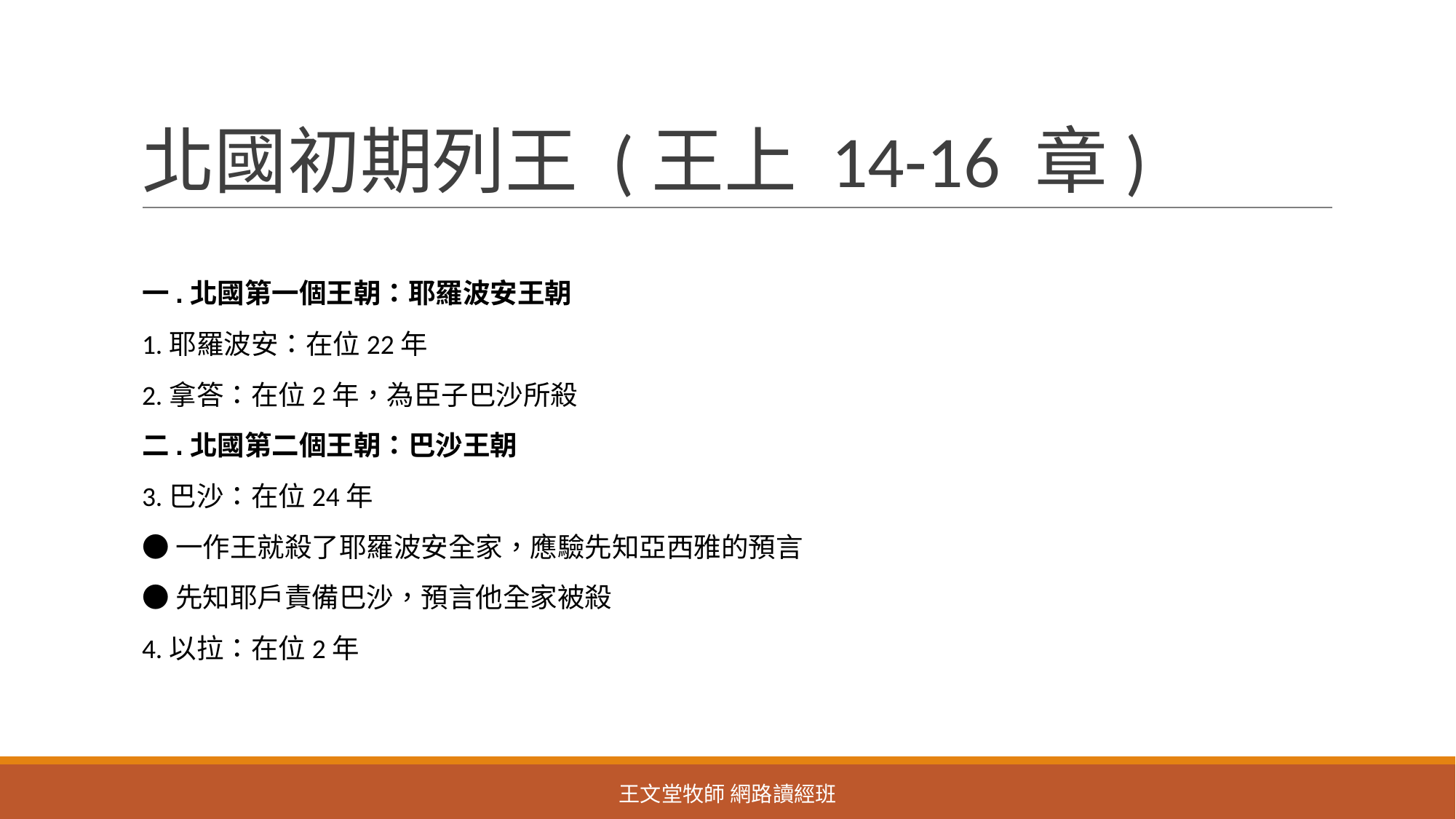

# 北國初期列王 (王上 14-16 章)

一.北國第一個王朝：耶羅波安王朝
1.耶羅波安：在位22年
2.拿答：在位2年，為臣子巴沙所殺
二.北國第二個王朝：巴沙王朝
3.巴沙：在位24年
●一作王就殺了耶羅波安全家，應驗先知亞西雅的預言
●先知耶戶責備巴沙，預言他全家被殺
4.以拉：在位2年

王文堂牧師 網路讀經班